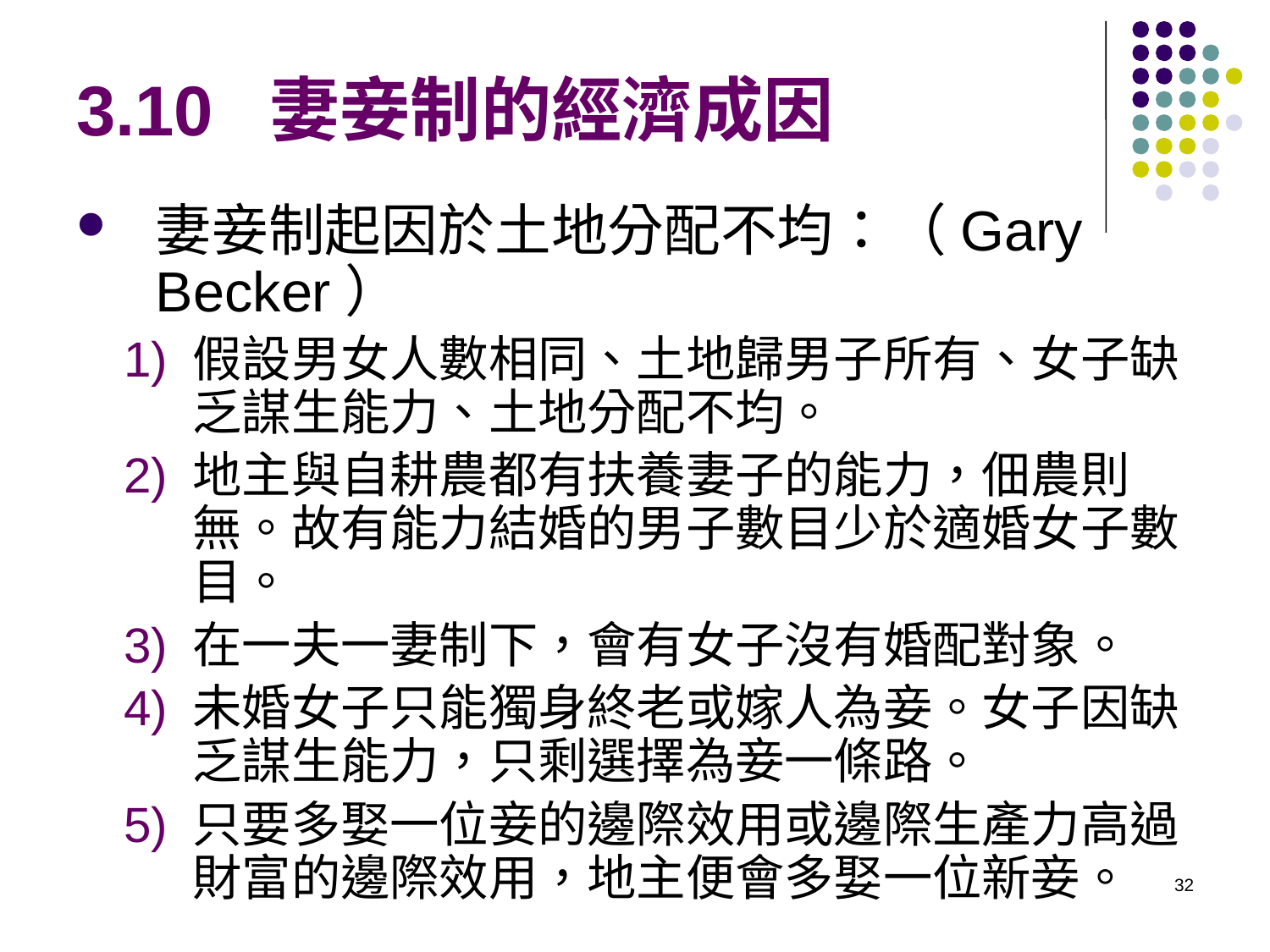

# 3.10  妻妾制的經濟成因
妻妾制起因於土地分配不均：（Gary Becker）
假設男女人數相同、土地歸男子所有、女子缺乏謀生能力、土地分配不均。
地主與自耕農都有扶養妻子的能力，佃農則無。故有能力結婚的男子數目少於適婚女子數目。
在一夫一妻制下，會有女子沒有婚配對象。
未婚女子只能獨身終老或嫁人為妾。女子因缺乏謀生能力，只剩選擇為妾一條路。
只要多娶一位妾的邊際效用或邊際生產力高過財富的邊際效用，地主便會多娶一位新妾。
32